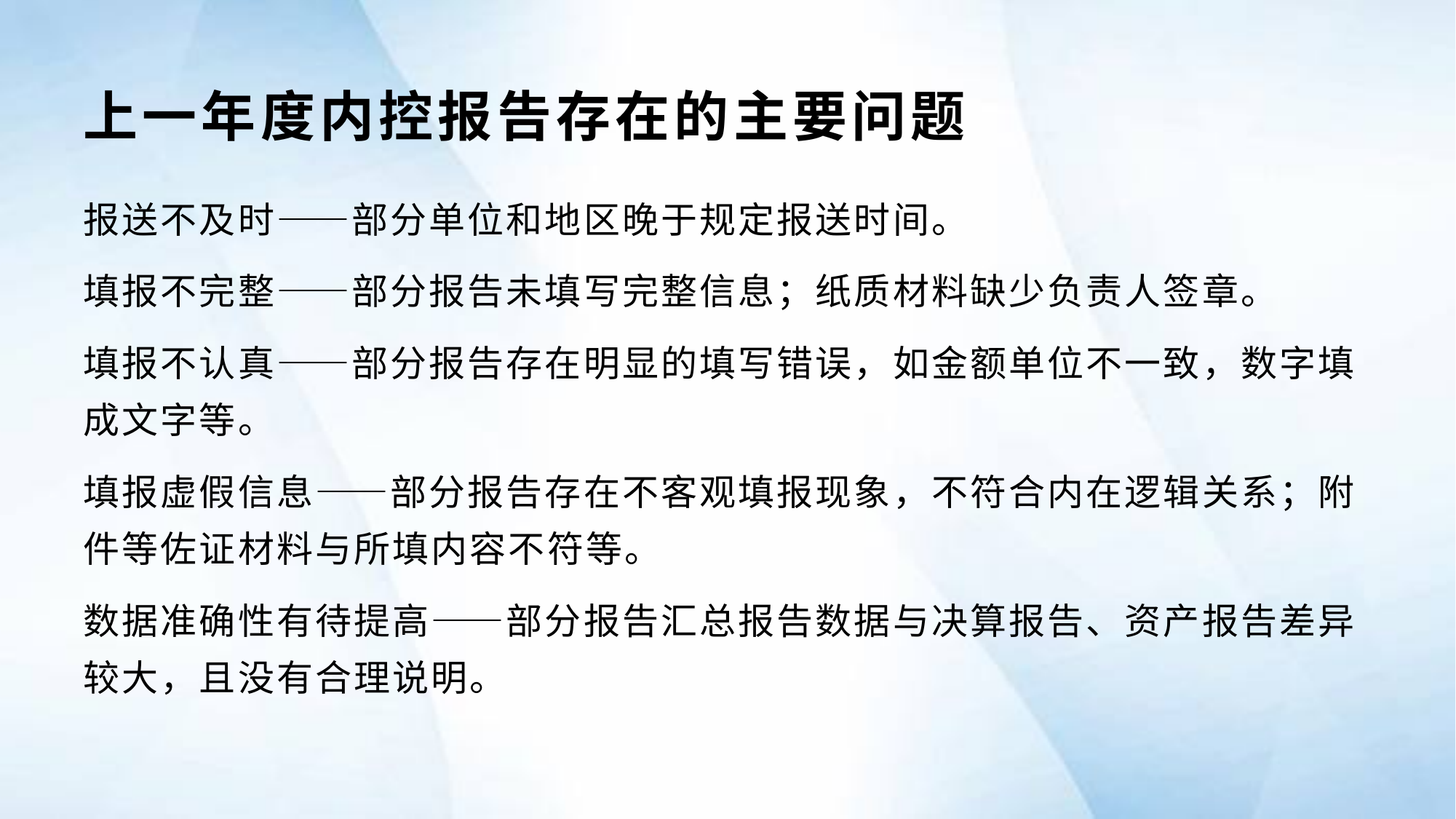

# 上一年度内控报告存在的主要问题
报送不及时——部分单位和地区晚于规定报送时间。
填报不完整——部分报告未填写完整信息；纸质材料缺少负责人签章。
填报不认真——部分报告存在明显的填写错误，如金额单位不一致，数字填成文字等。
填报虚假信息——部分报告存在不客观填报现象，不符合内在逻辑关系；附件等佐证材料与所填内容不符等。
数据准确性有待提高——部分报告汇总报告数据与决算报告、资产报告差异较大，且没有合理说明。
69